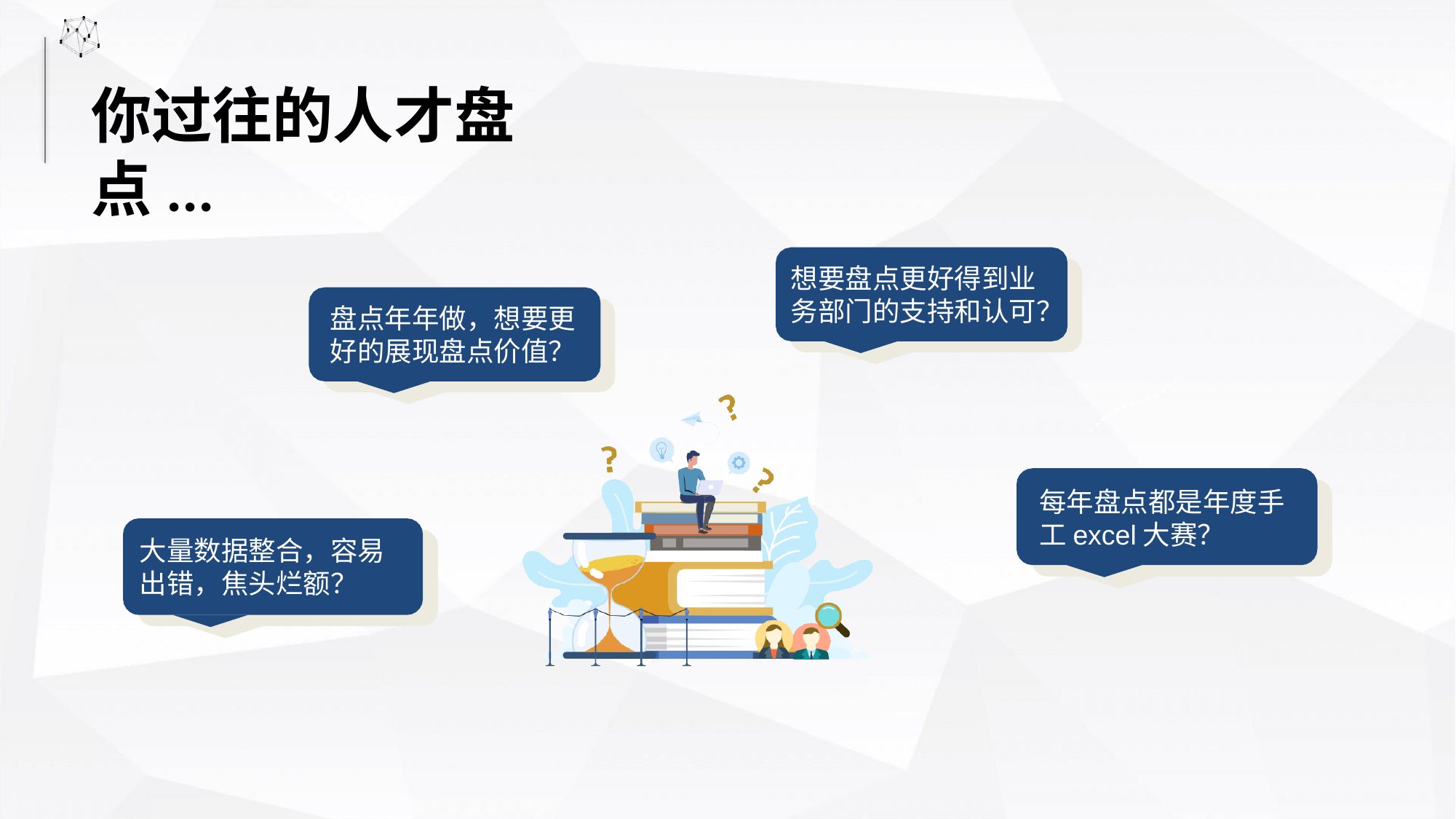

# 你过往的人才盘点...
想要盘点更好得到业 务部门的支持和认可？
盘点年年做，想要更 好的展现盘点价值？

每年盘点都是年度手 工excel大赛？
大量数据整合，容易 出错，焦头烂额？